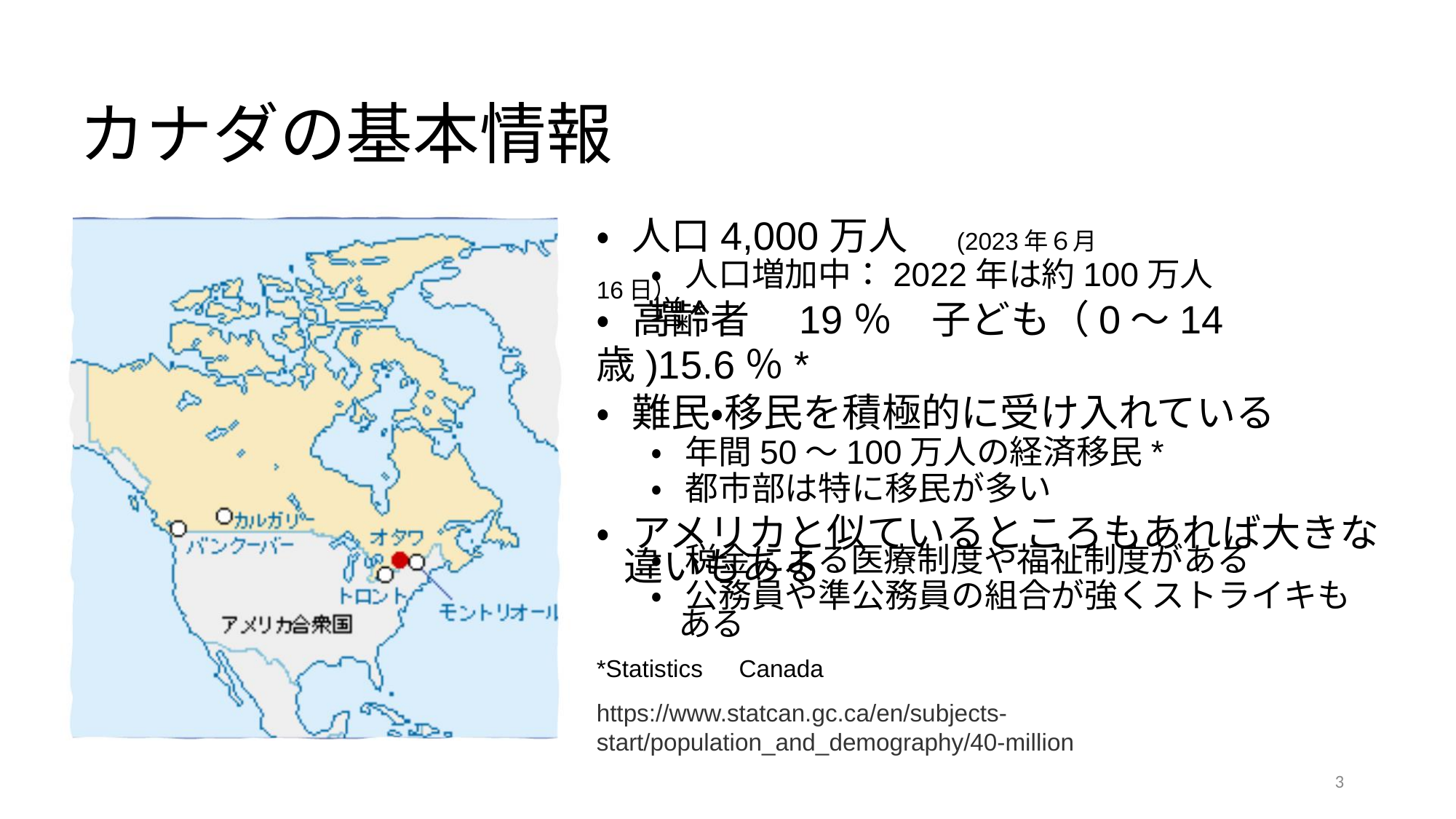

カナダの基本情報
• 人口4,000万人　(2023年６月16日）
• 人口増加中：2022年は約100万人増*
• 高齢者　19％　子ども（0〜14歳)15.6％*
• 難民・移民を積極的に受け入れている
• 年間50〜100万人の経済移民*
• 都市部は特に移民が多い
• アメリカと似ているところもあれば大きな
違いもある
• 税金による医療制度や福祉制度がある
• 公務員や準公務員の組合が強くストライキも
ある
*Statistics　Canada
https://www.statcan.gc.ca/en/subjects-
start/population_and_demography/40-million
3